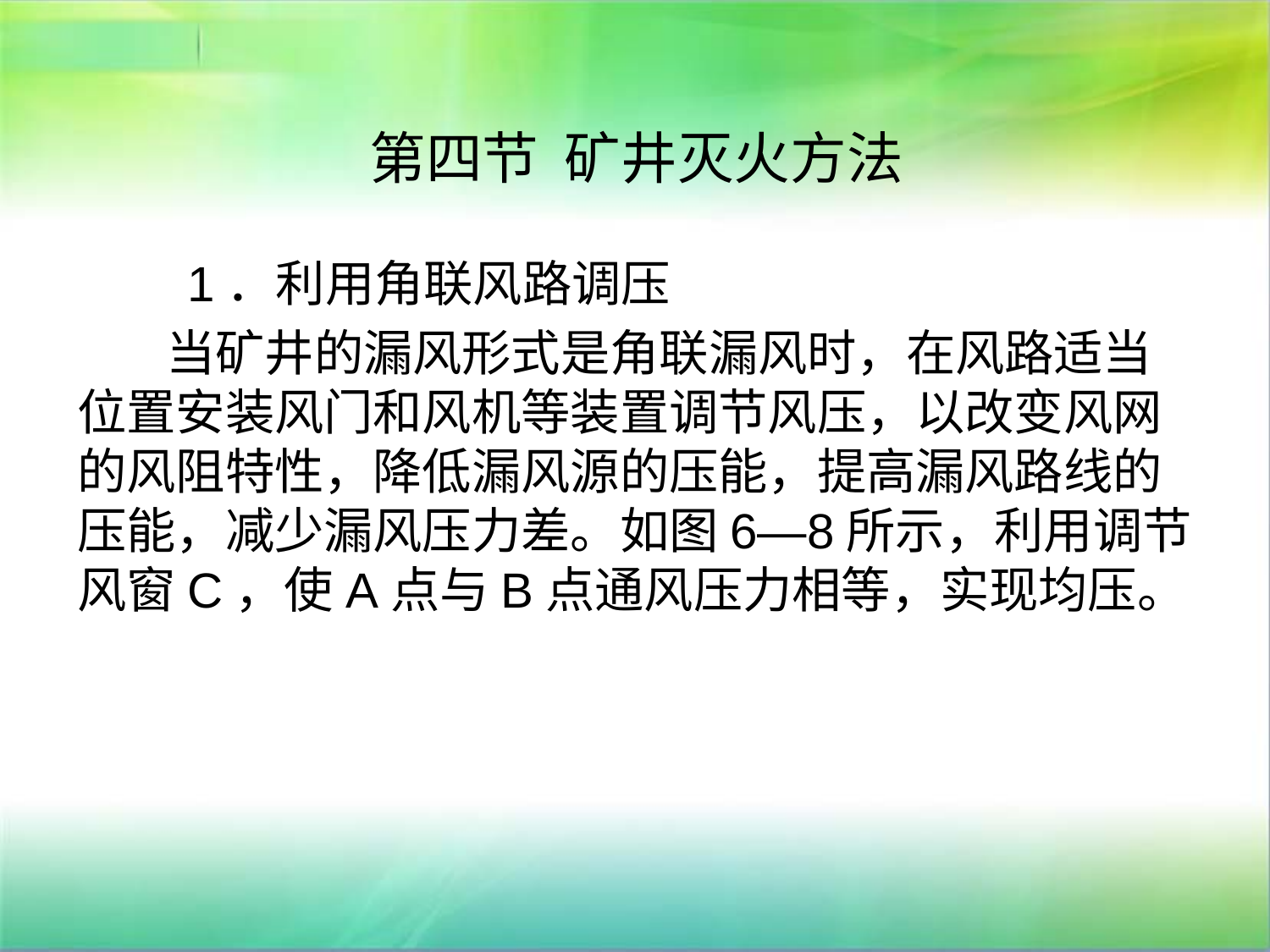

# 第四节  矿井灭火方法
        1．利用角联风路调压
       当矿井的漏风形式是角联漏风时，在风路适当位置安装风门和风机等装置调节风压，以改变风网的风阻特性，降低漏风源的压能，提高漏风路线的压能，减少漏风压力差。如图6—8所示，利用调节风窗C，使A点与B点通风压力相等，实现均压。